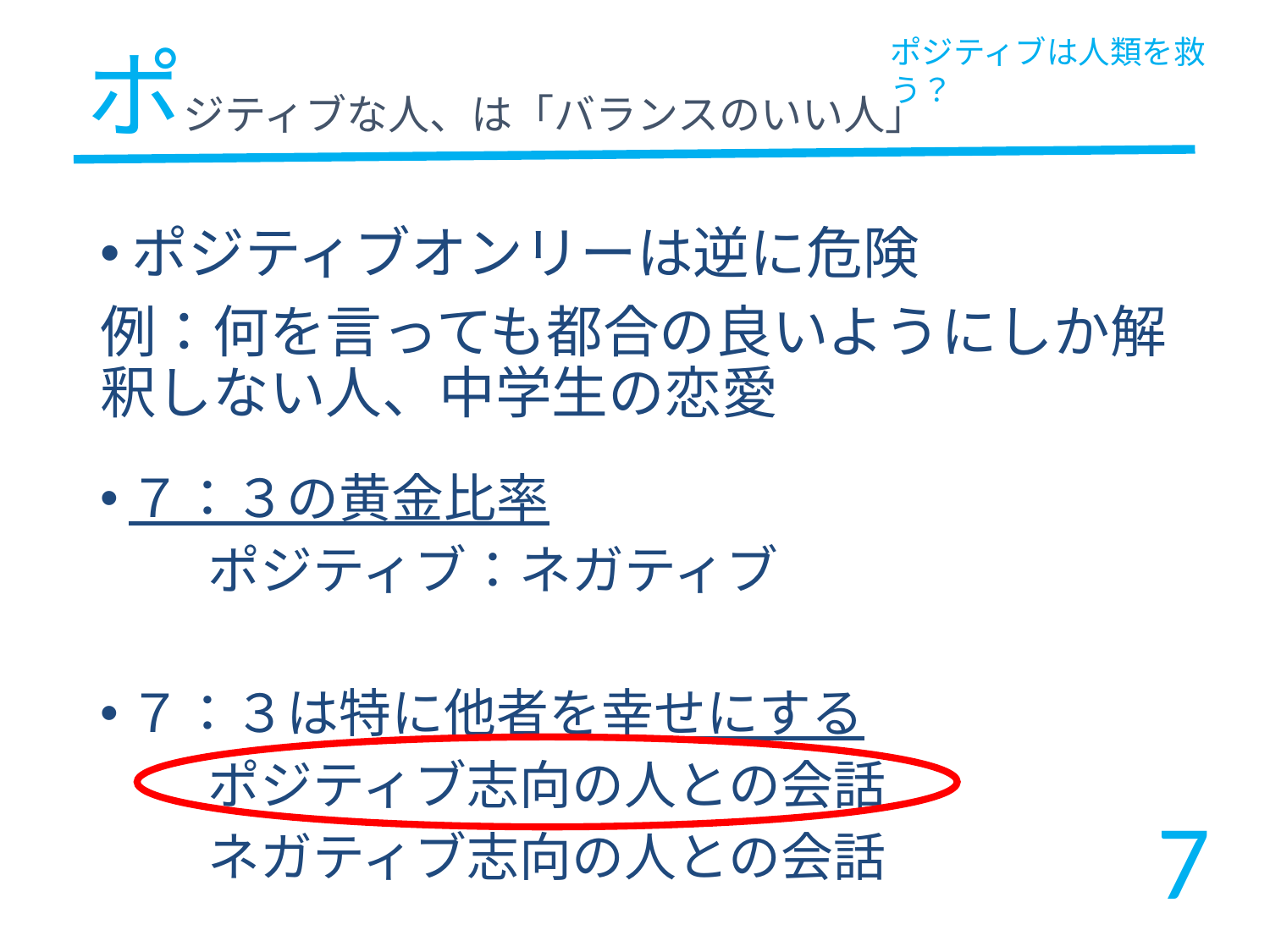

ポジティブは人類を救う？
# ポジティブな人、は「バランスのいい人」
ポジティブオンリーは逆に危険
例：何を言っても都合の良いようにしか解釈しない人、中学生の恋愛

７：３の黄金比率
	ポジティブ：ネガティブ

７：３は特に他者を幸せにする
	ポジティブ志向の人との会話
	ネガティブ志向の人との会話

7